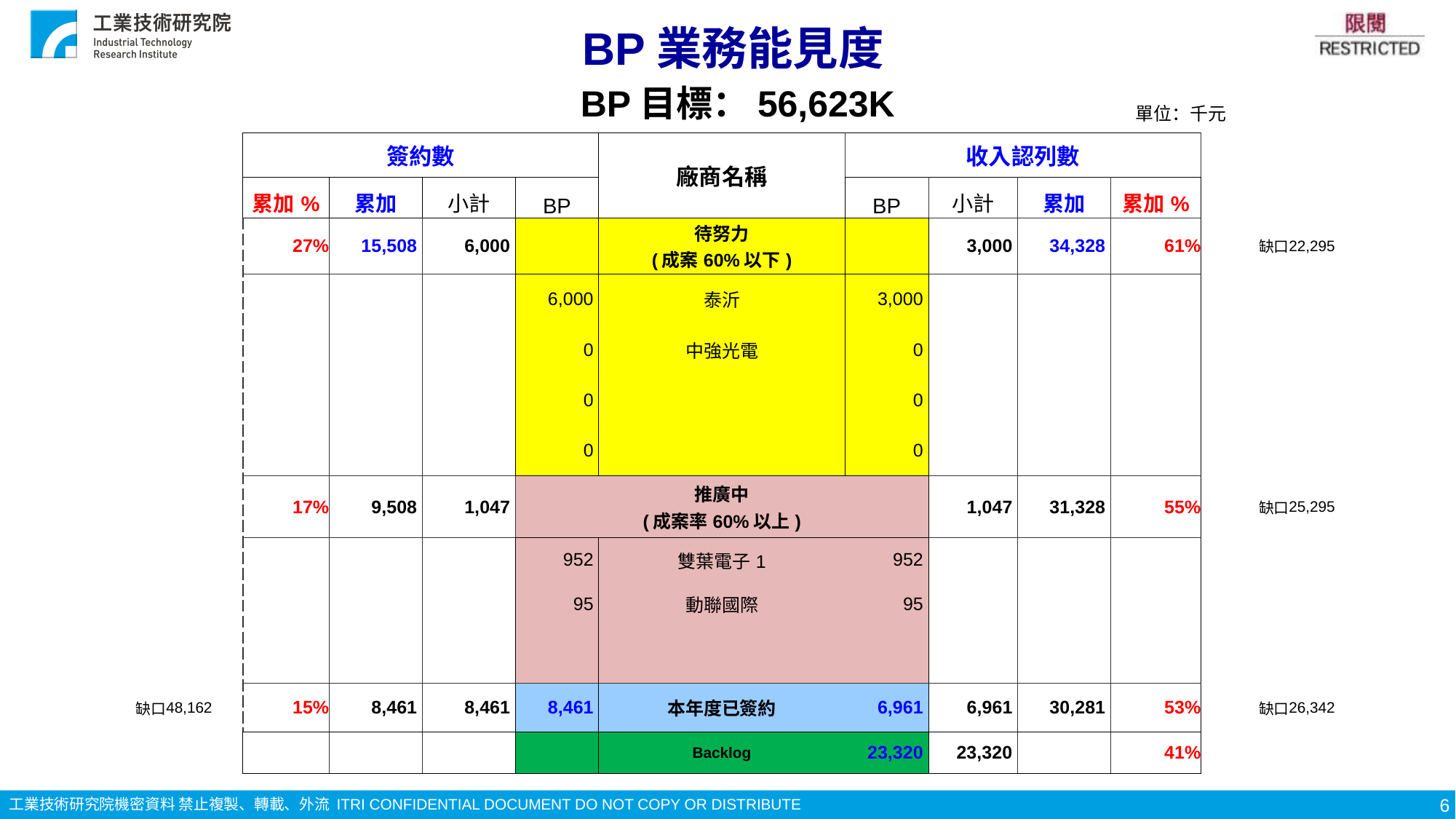

# BP業務能見度
BP目標：56,623K
單位：千元
|  |  | 簽約數 |  |  |  | 廠商名稱 | 收入認列數 |  |  |  |  |  |
| --- | --- | --- | --- | --- | --- | --- | --- | --- | --- | --- | --- | --- |
|  |  | 累加% | 累加 | 小計 | BP |  | BP | 小計 | 累加 | 累加% |  |  |
|  |  | 27% | 15,508 | 6,000 |  | 待努力 (成案60%以下) | 10,200 | 3,000 | 34,328 | 61% | 缺口 | 22,295 |
|  |  |  |  |  | 6,000 | 泰沂 | 3,000 |  |  |  |  |  |
|  |  |  |  |  | 0 | 中強光電 | 0 |  |  |  |  |  |
|  |  |  |  |  | 0 |  | 0 |  |  |  |  |  |
|  |  |  |  | 0 | 0 |  | 0 | 0 |  |  |  |  |
|  |  | 17% | 9,508 | 1,047 |  | 推廣中 (成案率60%以上) |  | 1,047 | 31,328 | 55% | 缺口 | 25,295 |
|  |  |  |  | 952 | 952 | 雙葉電子1 | 952 | 952 |  |  |  |  |
|  |  |  |  | 95 | 95 | 動聯國際 | 95 | 95 |  |  |  |  |
|  |  |  |  | 0 |  |  |  | 0 |  |  |  |  |
| 缺口 | 48,162 | 15% | 8,461 | 8,461 | 8,461 | 本年度已簽約 | 6,961 | 6,961 | 30,281 | 53% | 缺口 | 26,342 |
|  |  |  |  |  |  | Backlog | 23,320 | 23,320 | #VALUE! | 41% |  |  |
6